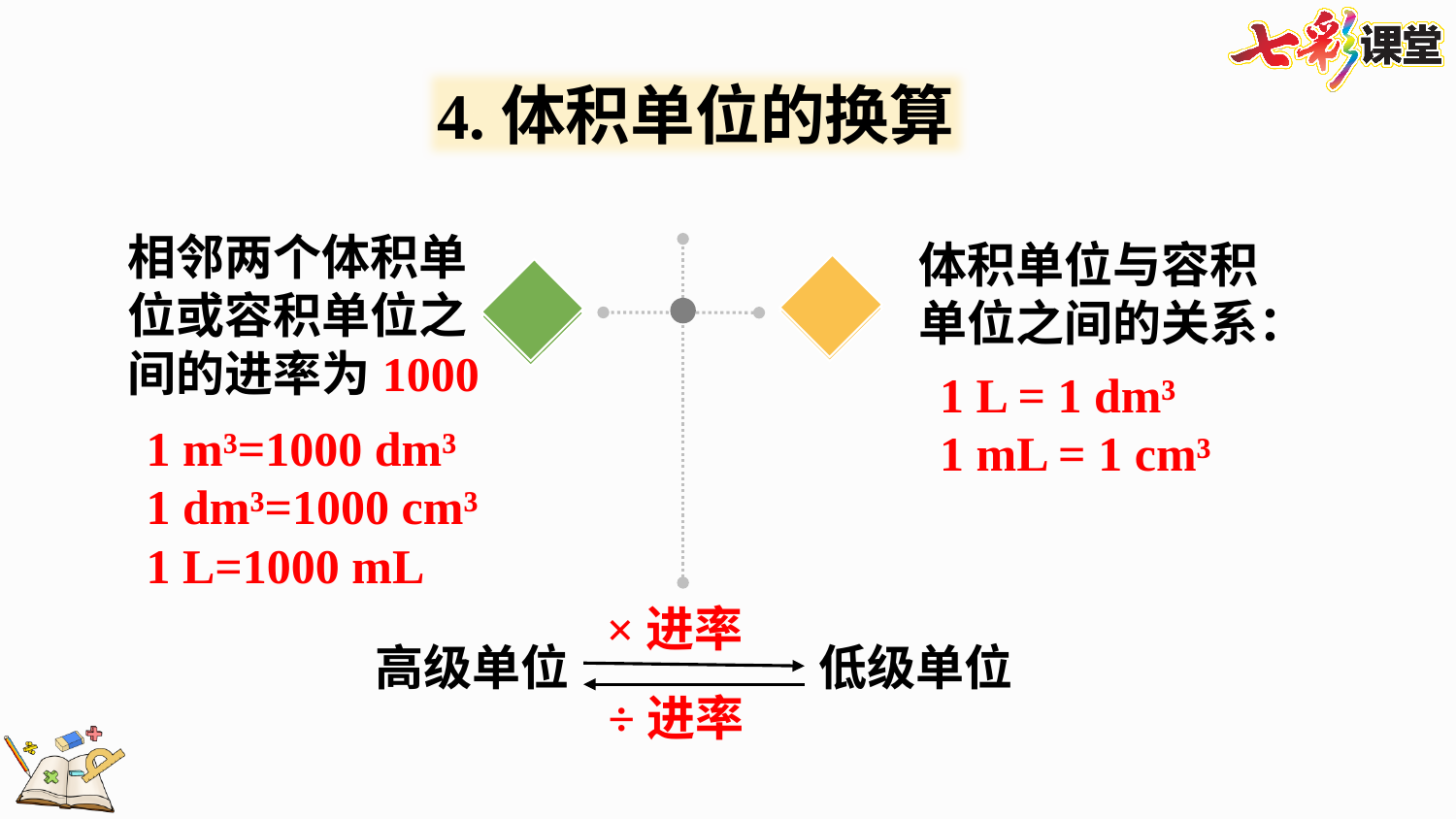

4.体积单位的换算
相邻两个体积单位或容积单位之间的进率为1000
体积单位与容积单位之间的关系：

1 L = 1 dm³
1 mL = 1 cm³
1 m³=1000 dm³
1 dm³=1000 cm³
1 L=1000 mL
×进率
高级单位
低级单位
÷进率